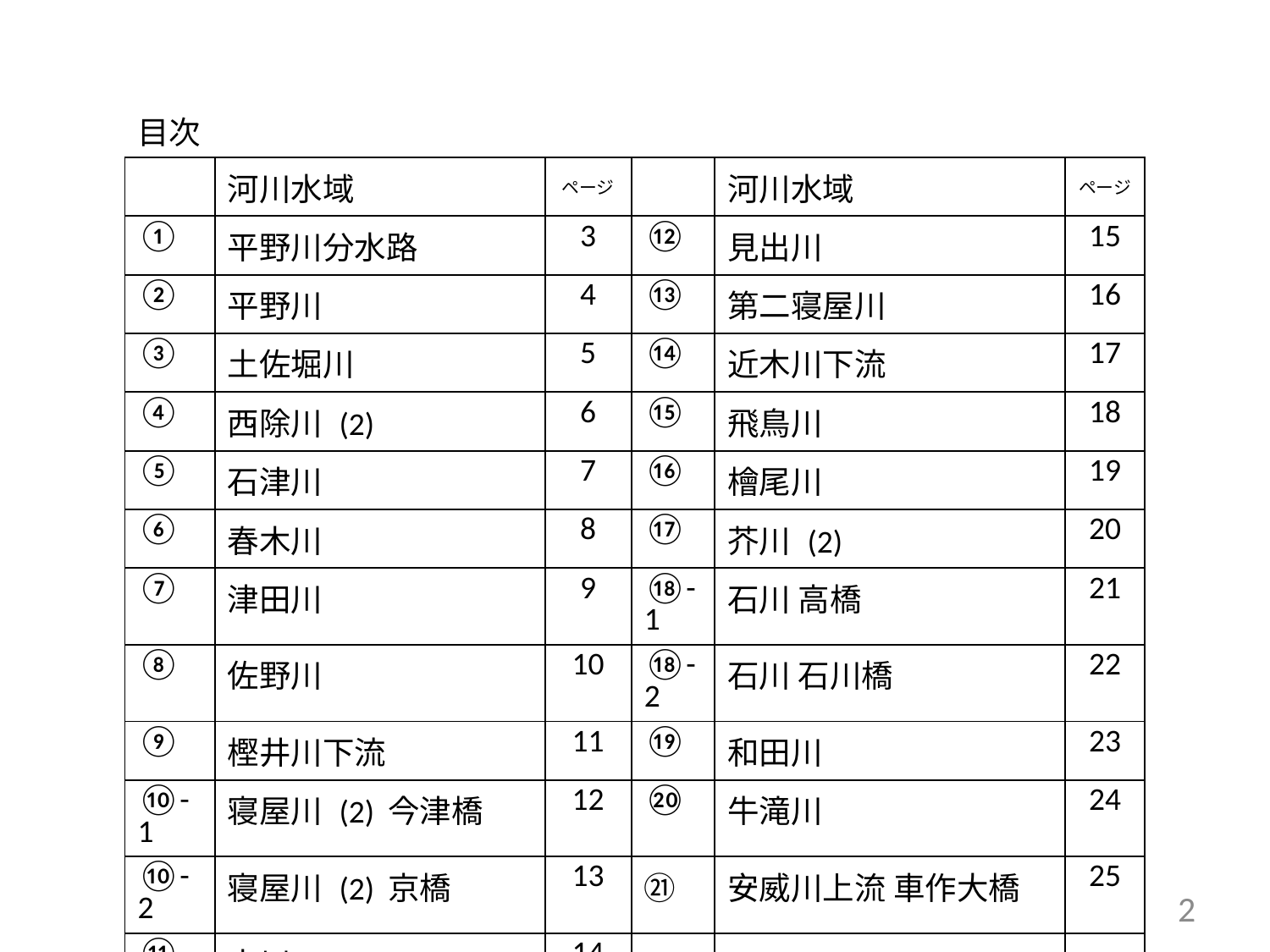

目次
|  | 河川水域 | ページ |  | 河川水域 | ページ |
| --- | --- | --- | --- | --- | --- |
| ① | 平野川分水路 | 3 | ⑫ | 見出川 | 15 |
| ② | 平野川 | 4 | ⑬ | 第二寝屋川 | 16 |
| ③ | 土佐堀川 | 5 | ⑭ | 近木川下流 | 17 |
| ④ | 西除川 (2) | 6 | ⑮ | 飛鳥川 | 18 |
| ⑤ | 石津川 | 7 | ⑯ | 檜尾川 | 19 |
| ⑥ | 春木川 | 8 | ⑰ | 芥川 (2) | 20 |
| ⑦ | 津田川 | 9 | ⑱-1 | 石川 高橋 | 21 |
| ⑧ | 佐野川 | 10 | ⑱-2 | 石川 石川橋 | 22 |
| ⑨ | 樫井川下流 | 11 | ⑲ | 和田川 | 23 |
| ⑩-1 | 寝屋川 (2) 今津橋 | 12 | ⑳ | 牛滝川 | 24 |
| ⑩-2 | 寝屋川 (2) 京橋 | 13 | ㉑ | 安威川上流 車作大橋 | 25 |
| ⑪ | 古川 | 14 |  |  |  |
2